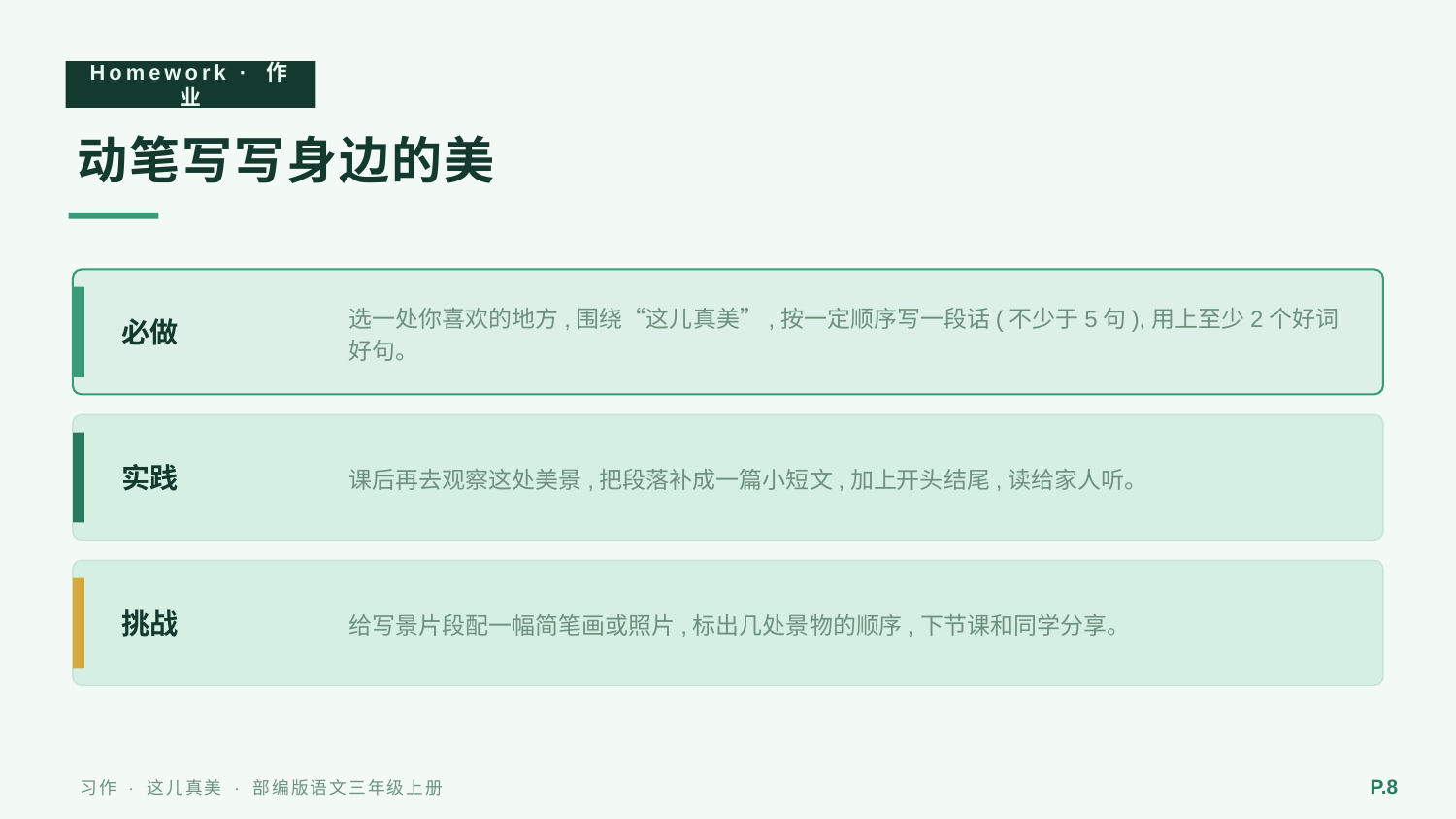

Homework · 作业

动笔写写身边的美

选一处你喜欢的地方,围绕“这儿真美”,按一定顺序写一段话(不少于5句),用上至少2个好词好句。
必做

课后再去观察这处美景,把段落补成一篇小短文,加上开头结尾,读给家人听。
实践

给写景片段配一幅简笔画或照片,标出几处景物的顺序,下节课和同学分享。
挑战

P.8
习作 · 这儿真美 · 部编版语文三年级上册